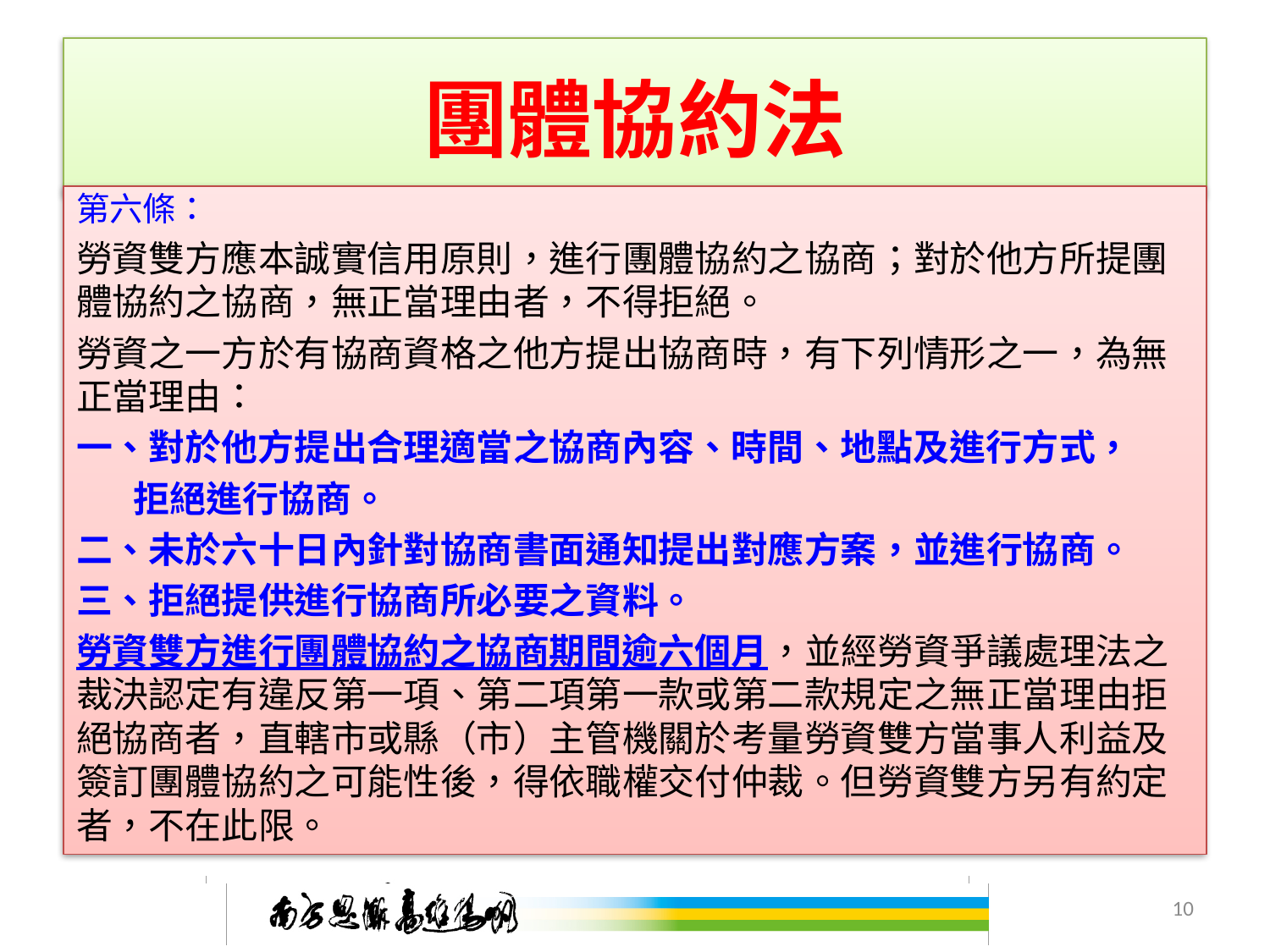

# 團體協約法
第六條：
勞資雙方應本誠實信用原則，進行團體協約之協商；對於他方所提團體協約之協商，無正當理由者，不得拒絕。
勞資之一方於有協商資格之他方提出協商時，有下列情形之一，為無正當理由：
一、對於他方提出合理適當之協商內容、時間、地點及進行方式，
      拒絕進行協商。
二、未於六十日內針對協商書面通知提出對應方案，並進行協商。
三、拒絕提供進行協商所必要之資料。
勞資雙方進行團體協約之協商期間逾六個月，並經勞資爭議處理法之裁決認定有違反第一項、第二項第一款或第二款規定之無正當理由拒絕協商者，直轄市或縣（市）主管機關於考量勞資雙方當事人利益及簽訂團體協約之可能性後，得依職權交付仲裁。但勞資雙方另有約定者，不在此限。
10